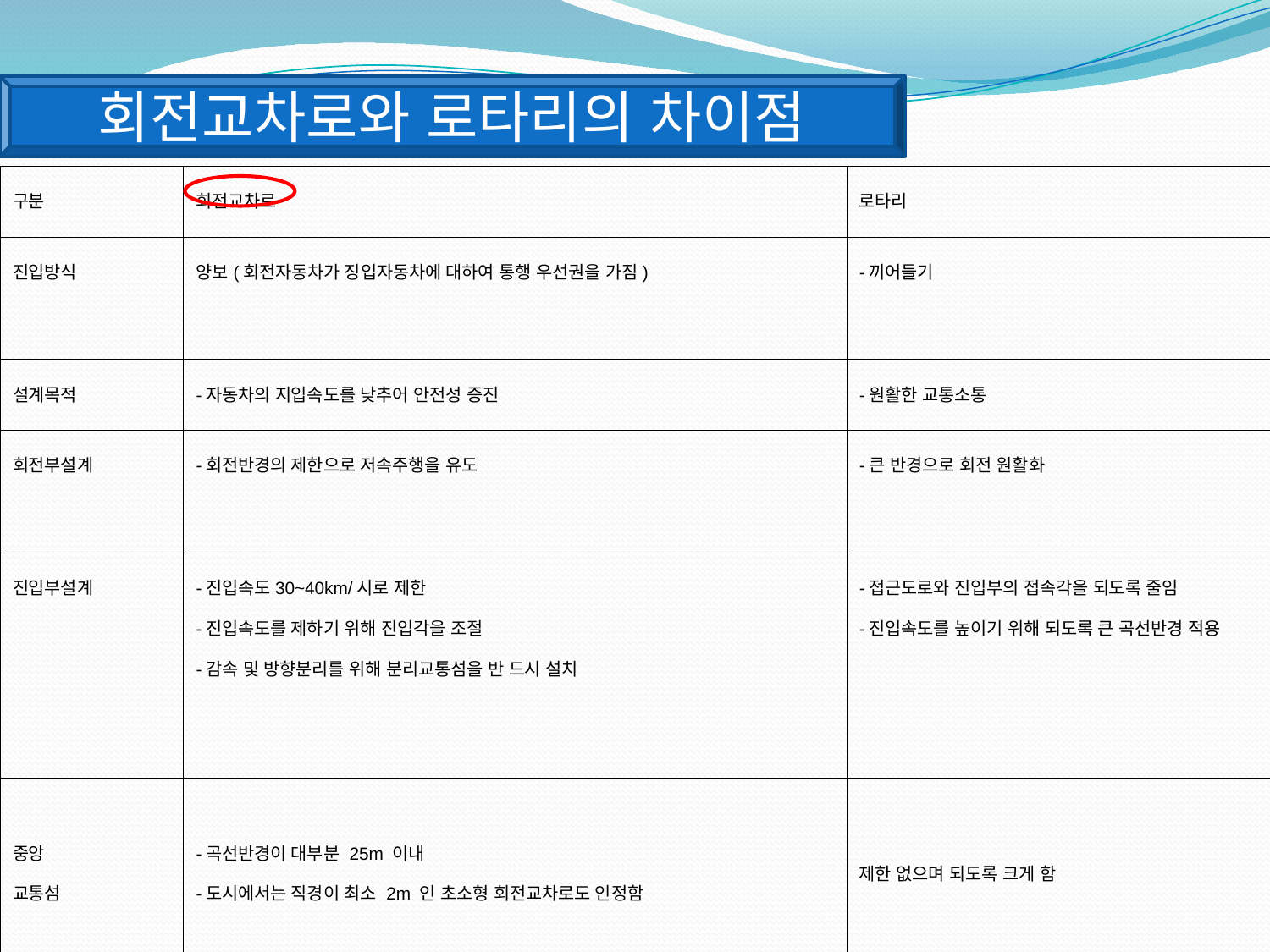

회전교차로와 로타리의 차이점
| 구분 | 회전교차로 | 로타리 |
| --- | --- | --- |
| 진입방식 | 양보(회전자동차가 징입자동차에 대하여 통행 우선권을 가짐) | -끼어들기 |
| 설계목적 | -자동차의 지입속도를 낮추어 안전성 증진 | -원활한 교통소통 |
| 회전부설계 | -회전반경의 제한으로 저속주행을 유도 | -큰 반경으로 회전 원활화 |
| 진입부설계 | -진입속도30~40km/시로 제한 -진입속도를 제하기 위해 진입각을 조절 -감속 및 방향분리를 위해 분리교통섬을 반 드시 설치 | -접근도로와 진입부의 접속각을 되도록 줄임 -진입속도를 높이기 위해 되도록 큰 곡선반경 적용 |
| 중앙 교통섬 | -곡선반경이 대부분 25m 이내 -도시에서는 직경이 최소 2m 인 초소형 회전교차로도 인정함 | 제한 없으며 되도록 크게 함 |